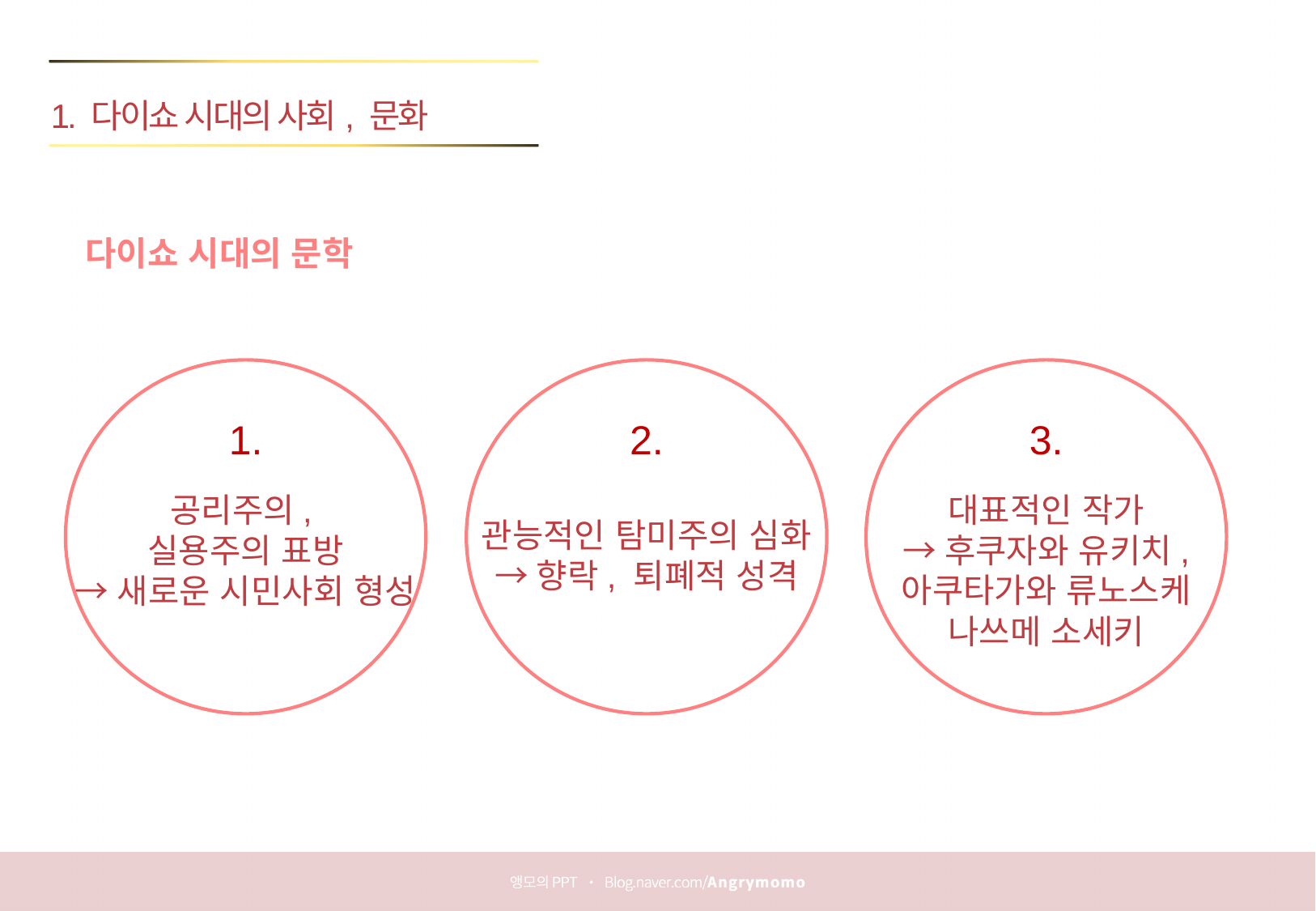

1. 다이쇼 시대의 사회, 문화
다이쇼 시대의 문학

1.
2.
3.
공리주의,
실용주의 표방
→새로운 시민사회 형성
대표적인 작가
→후쿠자와 유키치,
아쿠타가와 류노스케
나쓰메 소세키
관능적인 탐미주의 심화
→향락, 퇴폐적 성격